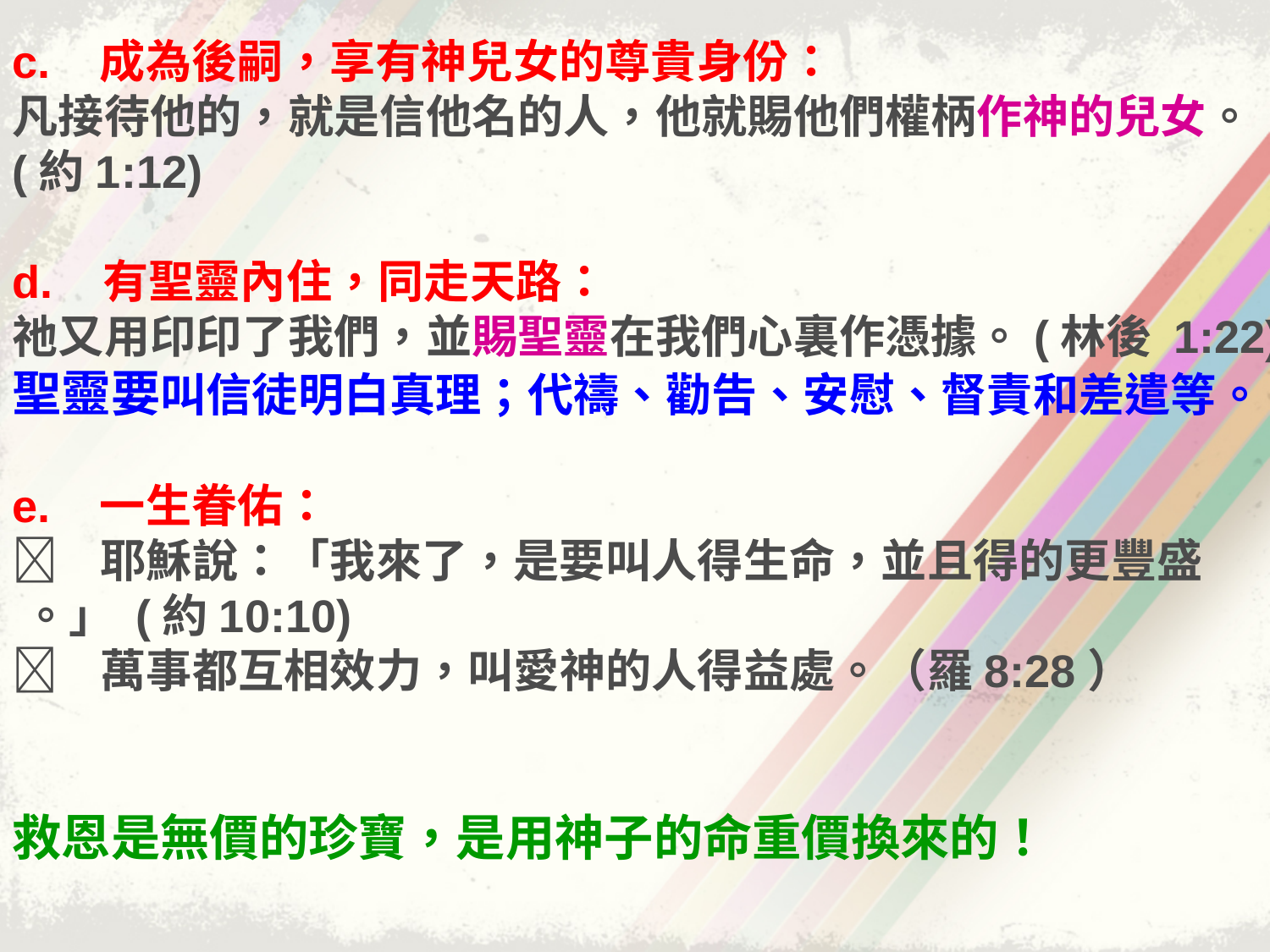

c.   成為後嗣，享有神兒女的尊貴身份：
凡接待他的，就是信他名的人，他就賜他們權柄作神的兒女。(約1:12)

d.   有聖靈內住，同走天路：
祂又用印印了我們，並賜聖靈在我們心裏作憑據。(林後 1:22)
聖靈要叫信徒明白真理；代禱、勸告、安慰、督責和差遣等。

e.   一生眷佑：
•   耶穌說：「我來了，是要叫人得生命，並且得的更豐盛 。」 (約10:10)
•   萬事都互相效力，叫愛神的人得益處。（羅8:28）

救恩是無價的珍寶，是用神子的命重價換來的！